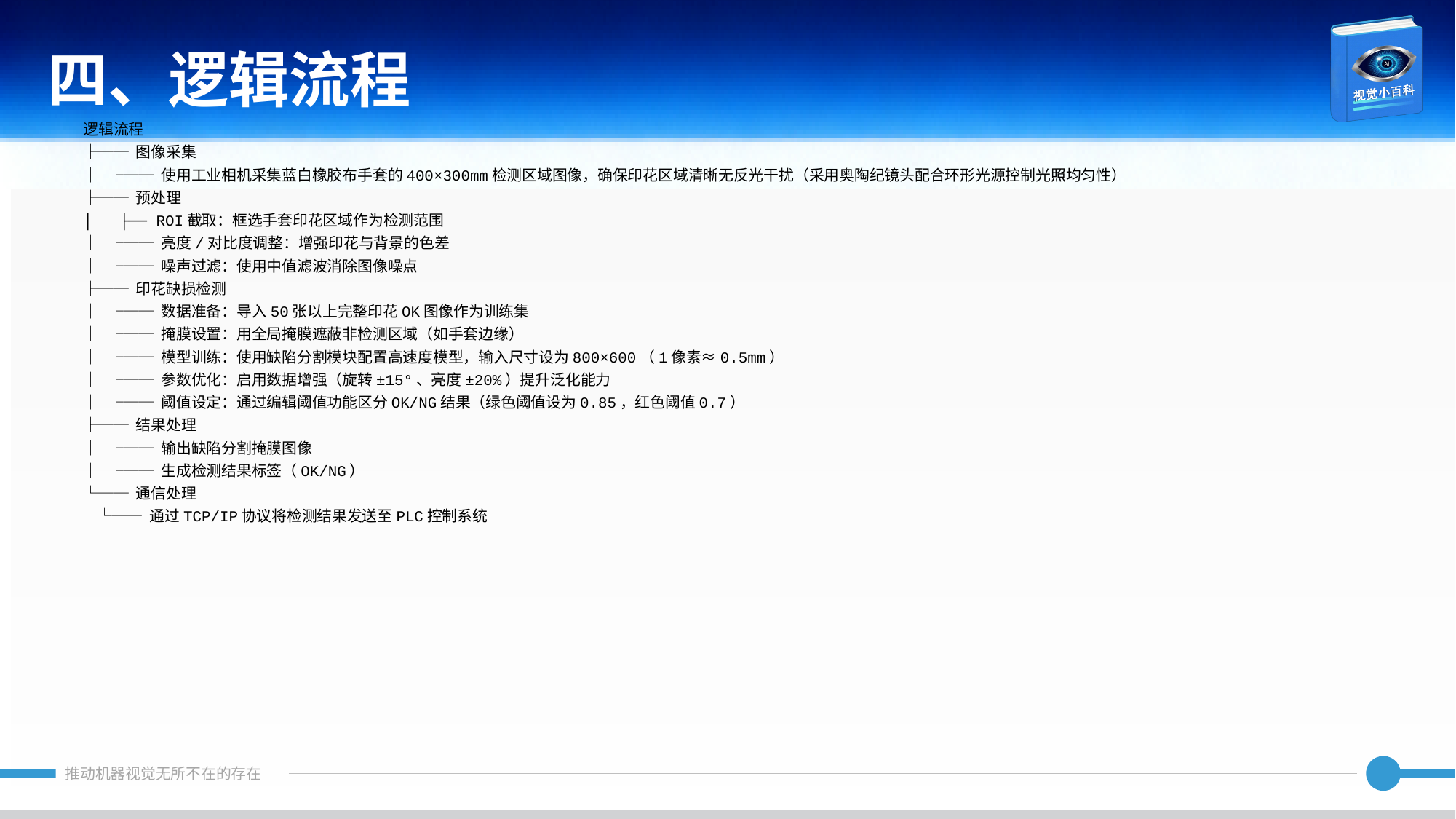

四、逻辑流程

逻辑流程
├── 图像采集
│   └── 使用工业相机采集蓝白橡胶布手套的400×300mm检测区域图像，确保印花区域清晰无反光干扰（采用奥陶纪镜头配合环形光源控制光照均匀性）
├── 预处理
│   ├── ROI截取：框选手套印花区域作为检测范围
│   ├── 亮度/对比度调整：增强印花与背景的色差
│   └── 噪声过滤：使用中值滤波消除图像噪点
├── 印花缺损检测
│   ├── 数据准备：导入50张以上完整印花OK图像作为训练集
│   ├── 掩膜设置：用全局掩膜遮蔽非检测区域（如手套边缘）
│   ├── 模型训练：使用缺陷分割模块配置高速度模型，输入尺寸设为800×600（1像素≈0.5mm）
│   ├── 参数优化：启用数据增强（旋转±15°、亮度±20%）提升泛化能力
│   └── 阈值设定：通过编辑阈值功能区分OK/NG结果（绿色阈值设为0.85，红色阈值0.7）
├── 结果处理
│   ├── 输出缺陷分割掩膜图像
│   └── 生成检测结果标签（OK/NG）
└── 通信处理
    └── 通过TCP/IP协议将检测结果发送至PLC控制系统
9